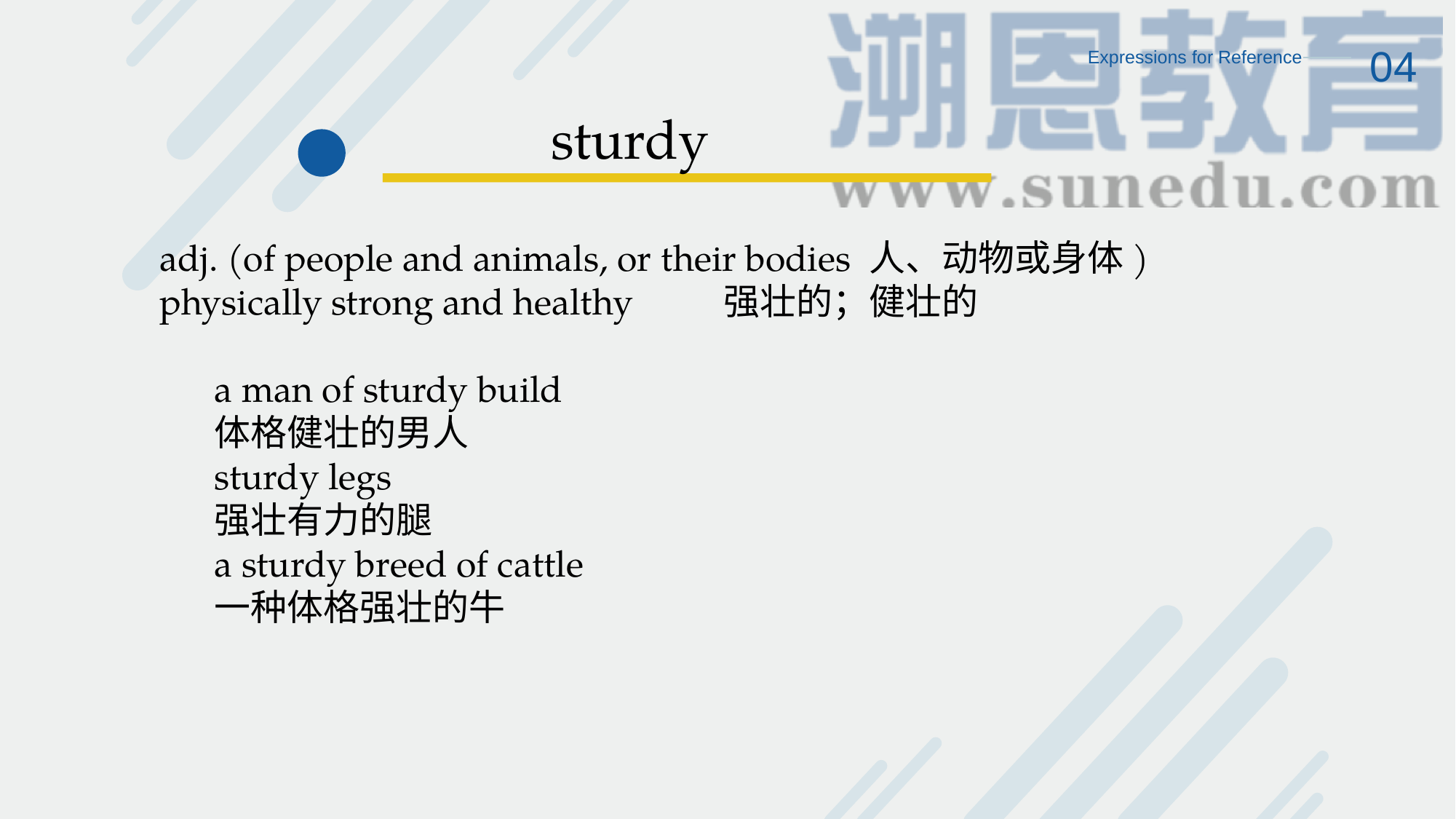

04
Expressions for Reference
sturdy

adj. (of people and animals, or their bodies 人、动物或身体) physically strong and healthy	 强壮的；健壮的

a man of sturdy build
体格健壮的男人
sturdy legs
强壮有力的腿
a sturdy breed of cattle
一种体格强壮的牛